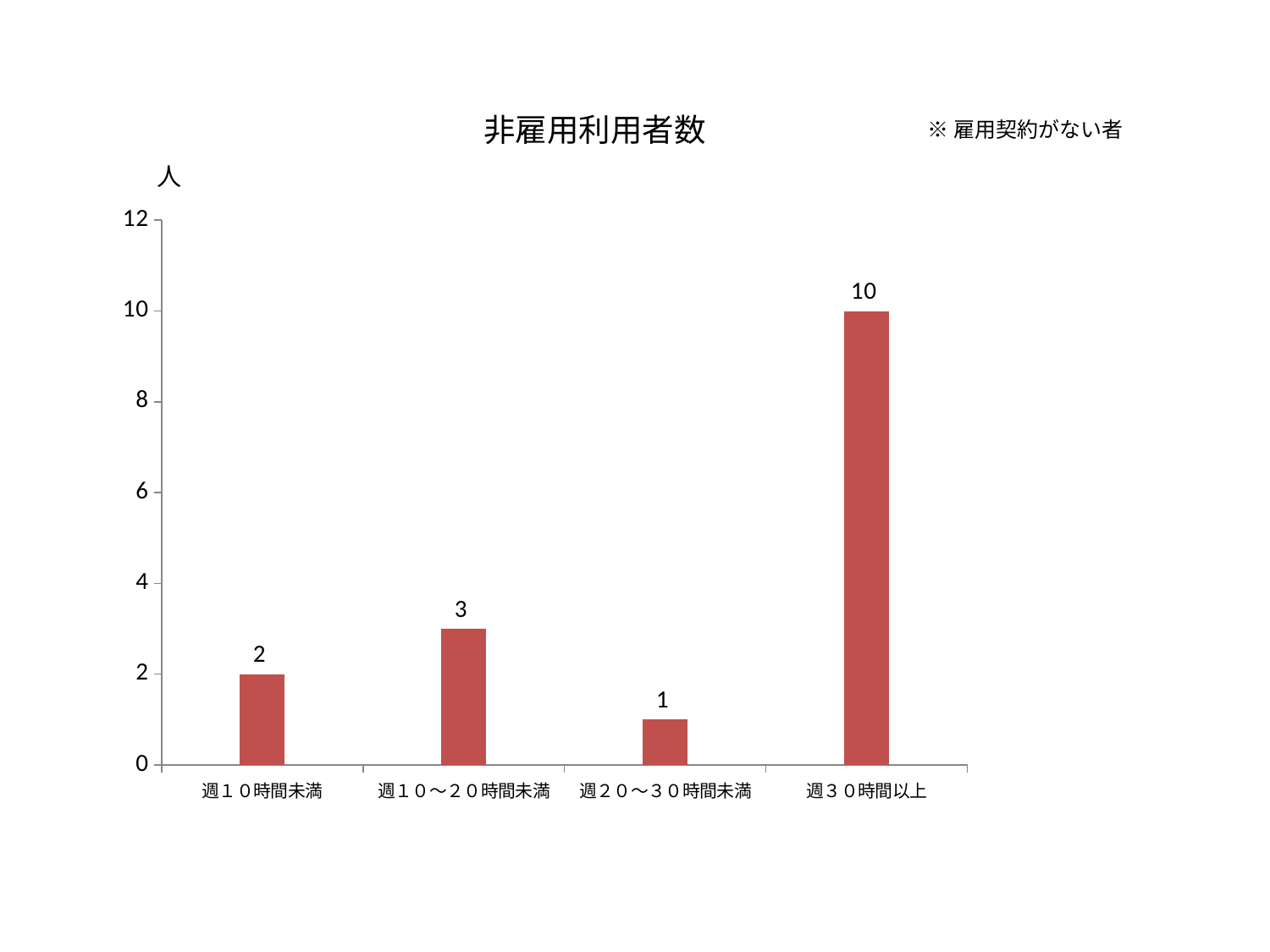

非雇用利用者数
※雇用契約がない者
人

### Chart

| Category |  |  |  |
|---|---|---|---|
| 週１０時間未満 | None | 2.0 | None |
| 週１０～２０時間未満 | None | 3.0 | None |
| 週２０～３０時間未満 | None | 1.0 | None |
| 週３０時間以上 | None | 10.0 | None |